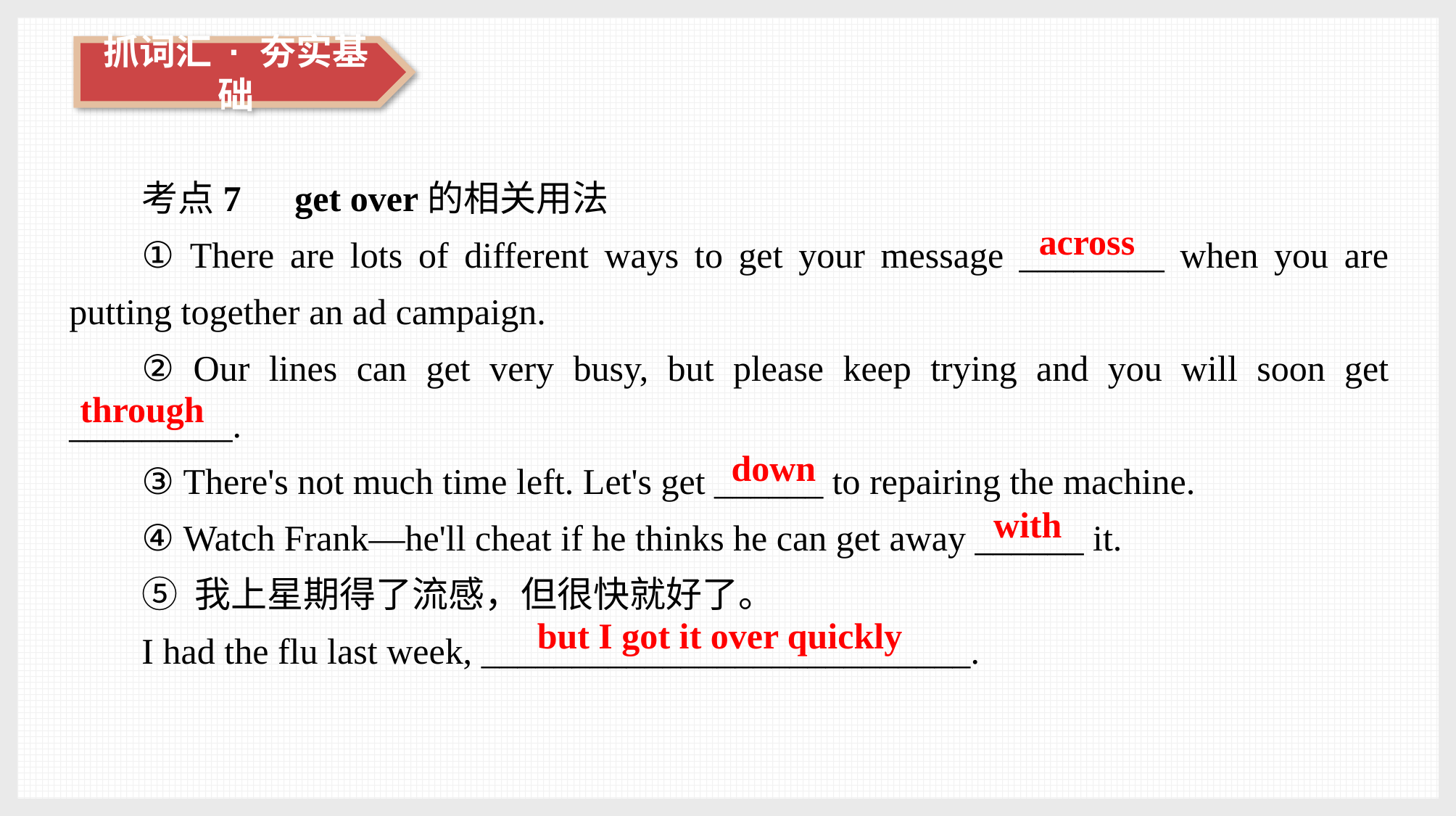

考点7　get over的相关用法
① There are lots of different ways to get your message ________ when you are putting together an ad campaign.
② Our lines can get very busy, but please keep trying and you will soon get _________.
③ There's not much time left. Let's get ______ to repairing the machine.
④ Watch Frank—he'll cheat if he thinks he can get away ______ it.
⑤ 我上星期得了流感，但很快就好了。
I had the flu last week, ___________________________.
across
through
down
with
but I got it over quickly